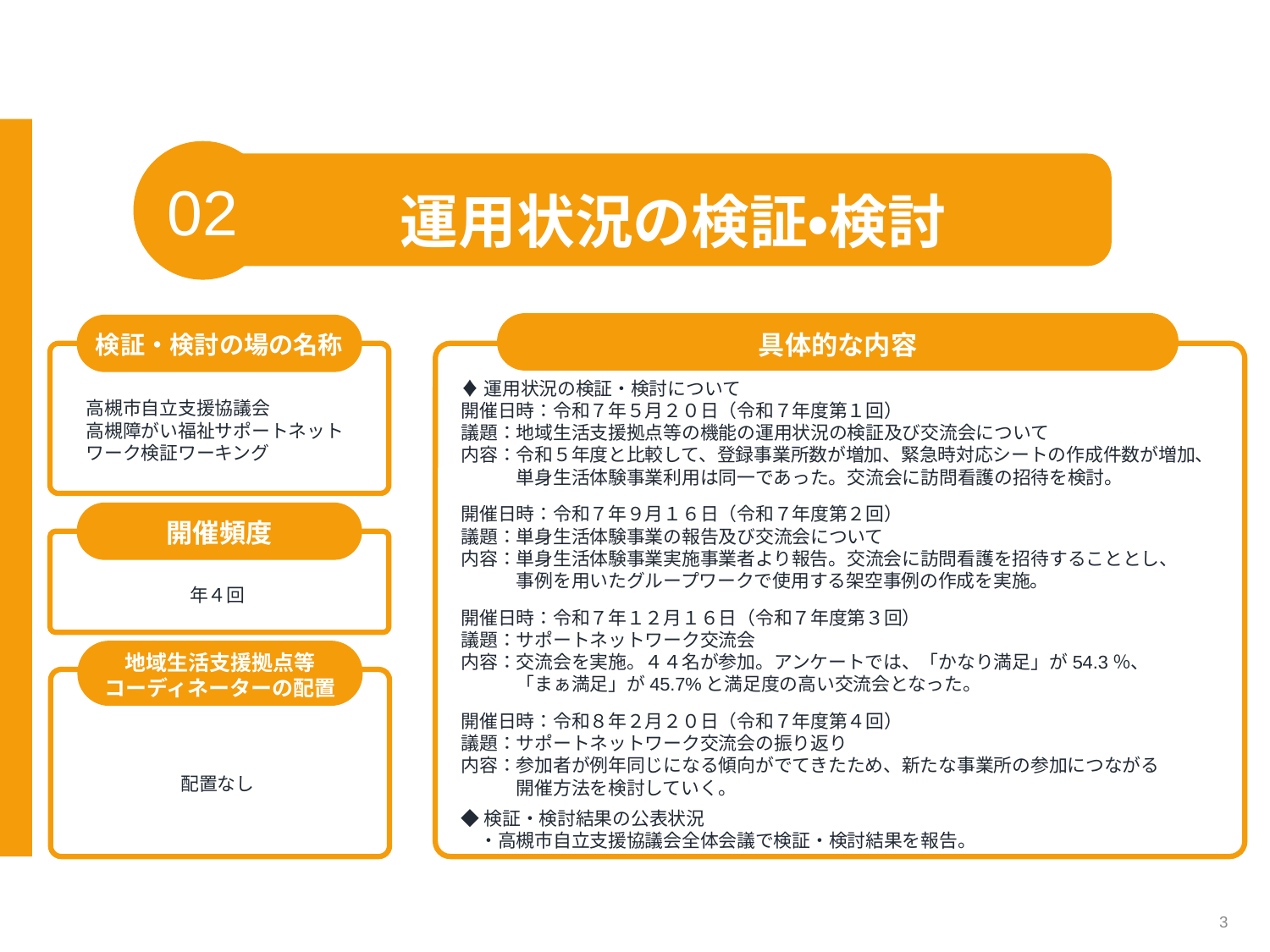

02

運用状況の検証・検討
具体的な内容
検証・検討の場の名称

♦運用状況の検証・検討について
開催日時：令和７年５月２０日（令和７年度第１回）
議題：地域生活支援拠点等の機能の運用状況の検証及び交流会について
内容：令和５年度と比較して、登録事業所数が増加、緊急時対応シートの作成件数が増加、
　　　単身生活体験事業利用は同一であった。交流会に訪問看護の招待を検討。

開催日時：令和７年９月１６日（令和７年度第２回）
議題：単身生活体験事業の報告及び交流会について
内容：単身生活体験事業実施事業者より報告。交流会に訪問看護を招待することとし、
　　　事例を用いたグループワークで使用する架空事例の作成を実施。

開催日時：令和７年１２月１６日（令和７年度第３回）
議題：サポートネットワーク交流会
内容：交流会を実施。４４名が参加。アンケートでは、「かなり満足」が54.3％、
　　　「まぁ満足」が45.7%と満足度の高い交流会となった。

開催日時：令和８年２月２０日（令和７年度第４回）
議題：サポートネットワーク交流会の振り返り
内容：参加者が例年同じになる傾向がでてきたため、新たな事業所の参加につながる
　　　開催方法を検討していく。
高槻市自立支援協議会
高槻障がい福祉サポートネットワーク検証ワーキング
開催頻度

年４回
地域生活支援拠点等
コーディネーターの配置

配置なし
◆検証・検討結果の公表状況
　・高槻市自立支援協議会全体会議で検証・検討結果を報告。

3